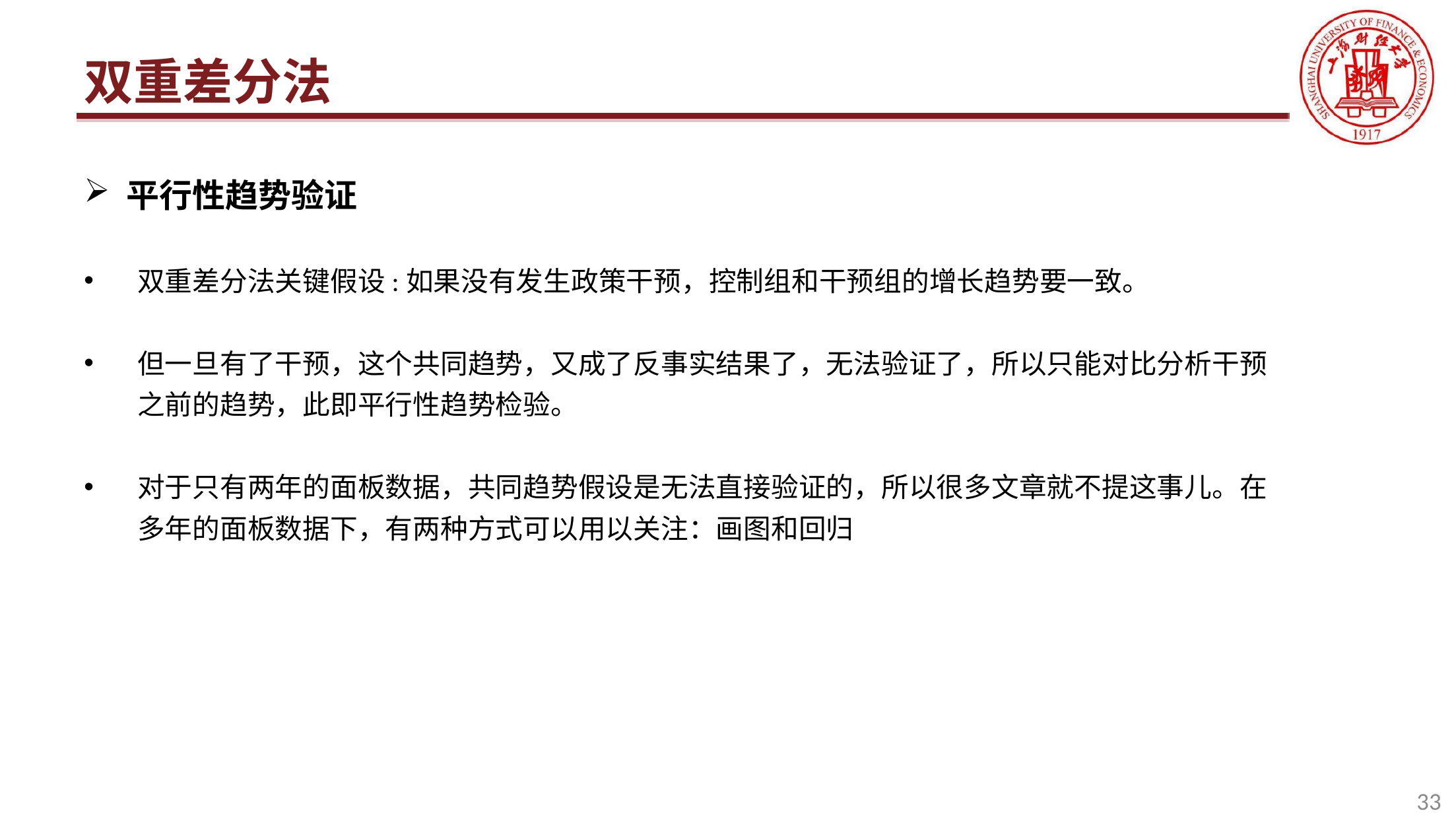

# 双重差分法
平行性趋势验证

双重差分法关键假设:如果没有发生政策干预，控制组和干预组的增长趋势要一致。

但一旦有了干预，这个共同趋势，又成了反事实结果了，无法验证了，所以只能对比分析干预之前的趋势，此即平行性趋势检验。

对于只有两年的面板数据，共同趋势假设是无法直接验证的，所以很多文章就不提这事儿。在多年的面板数据下，有两种方式可以用以关注：画图和回归

33